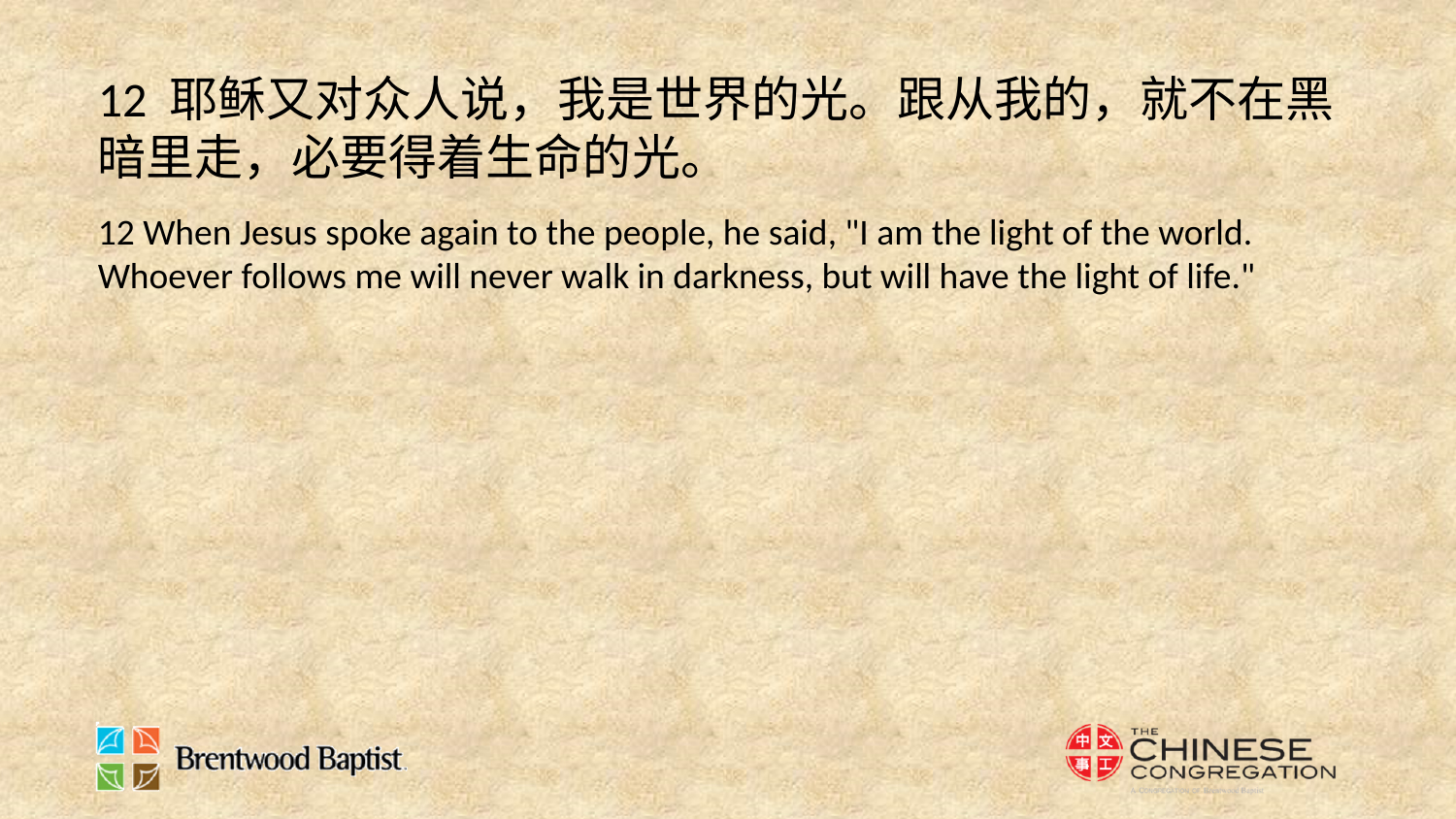

12 耶稣又对众人说，我是世界的光。跟从我的，就不在黑暗里走，必要得着生命的光。

12 When Jesus spoke again to the people, he said, "I am the light of the world. Whoever follows me will never walk in darkness, but will have the light of life."